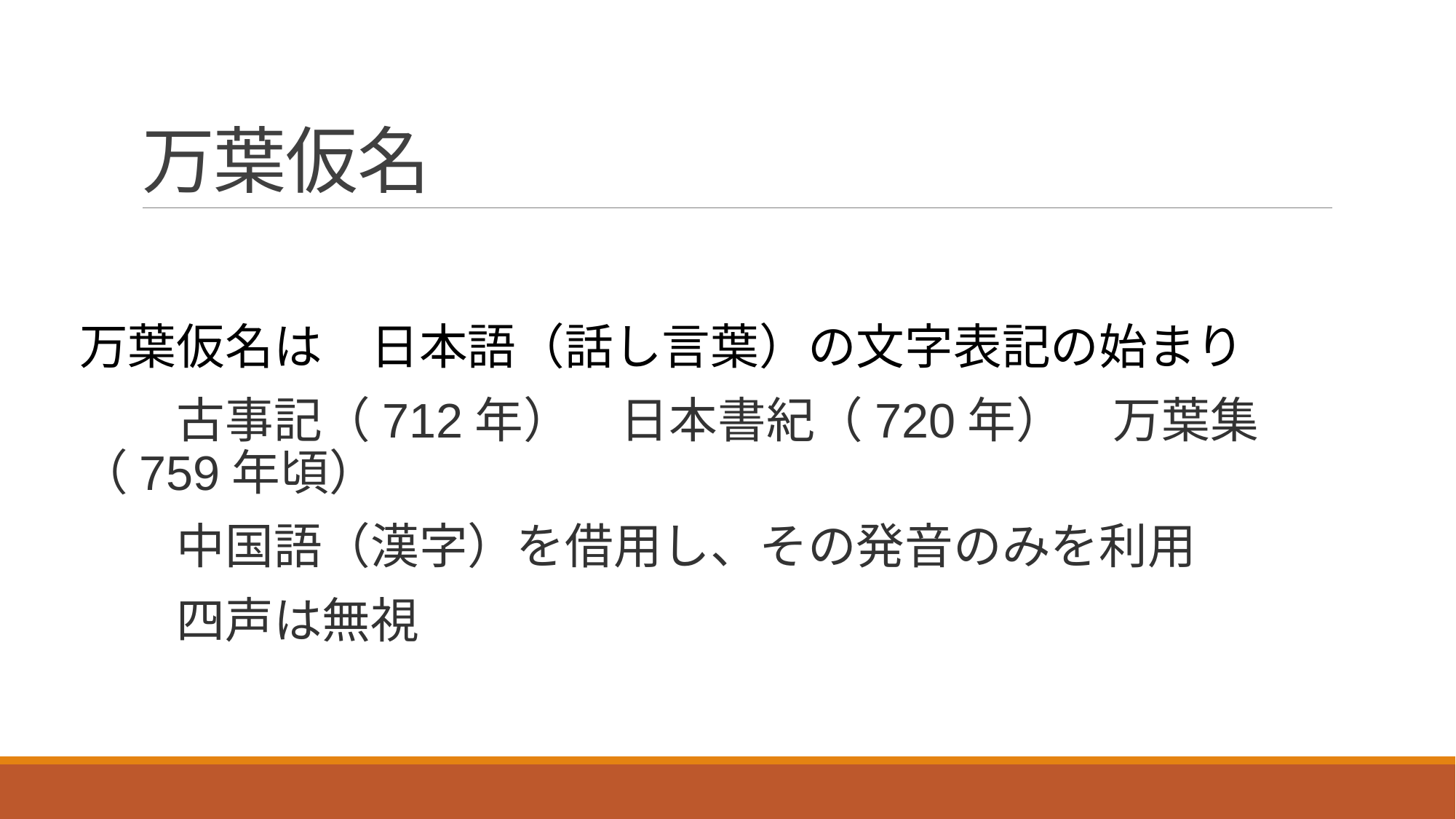

# 万葉仮名
万葉仮名は　日本語（話し言葉）の文字表記の始まり
　　古事記（712年）　日本書紀（720年）　万葉集（759年頃）
　　中国語（漢字）を借用し、その発音のみを利用
　　四声は無視